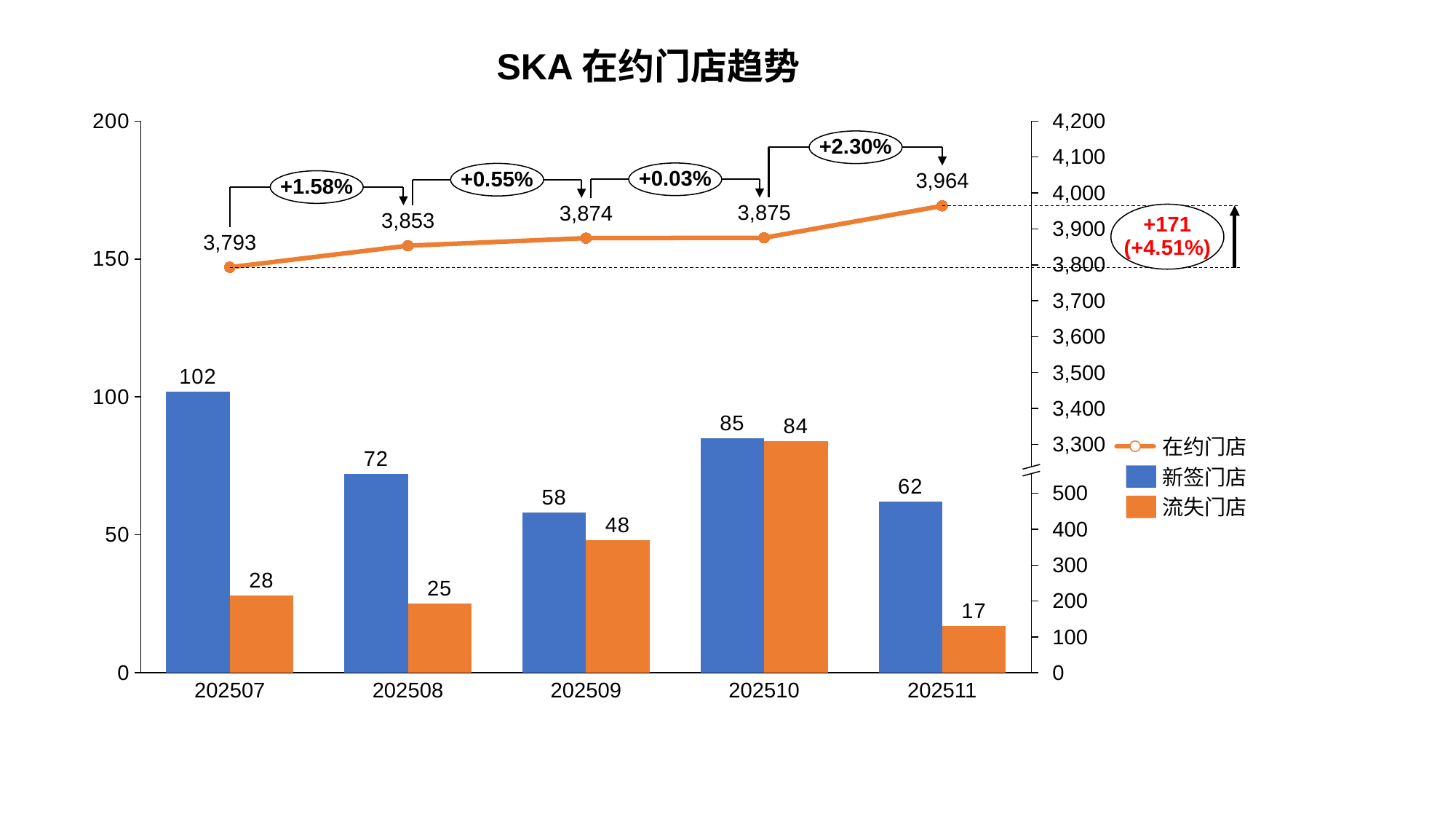

SKA在约门店趋势

### Chart

| Category |  |  |  |
|---|---|---|---|
4,200
+2.30%
4,100
+0.03%
+0.55%
3,964
+1.58%
4,000
3,875
3,874
+171
(+4.51%)
3,853
3,900
3,793
3,800
3,700
3,600
3,500
3,400
3,300
在约门店

新签门店

500

流失门店
400
300
200
100
0
202507
202508
202509
202510
202511